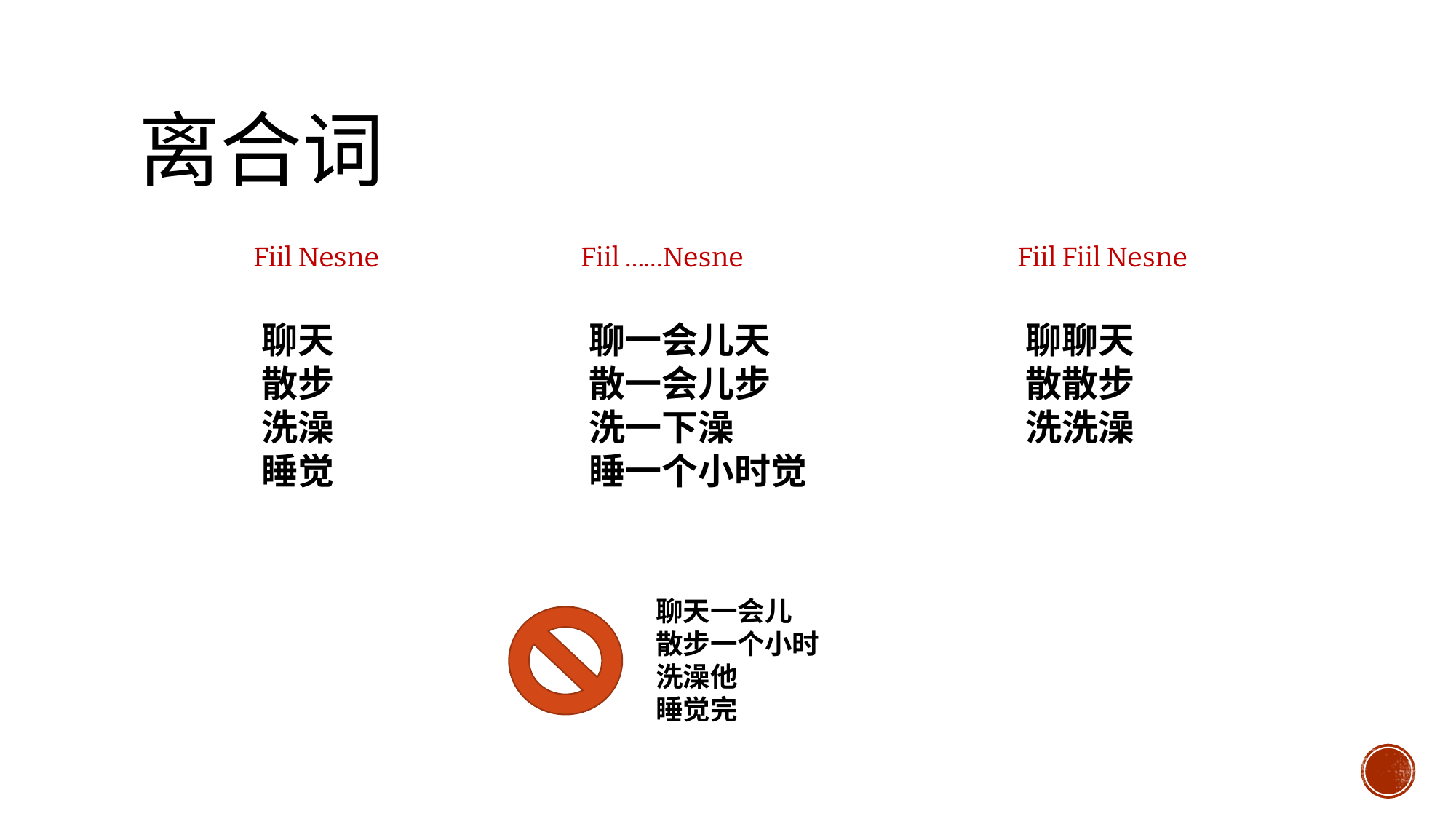

# 离合词
Fi̇i̇l Nesne		Fi̇i̇l ……Nesne			Fi̇i̇l Fi̇i̇l Nesne
聊天			聊一会儿天			聊聊天
散步			散一会儿步			散散步
洗澡			洗一下澡			洗洗澡
	睡觉			睡一个小时觉
聊天一会儿
散步一个小时
洗澡他
睡觉完